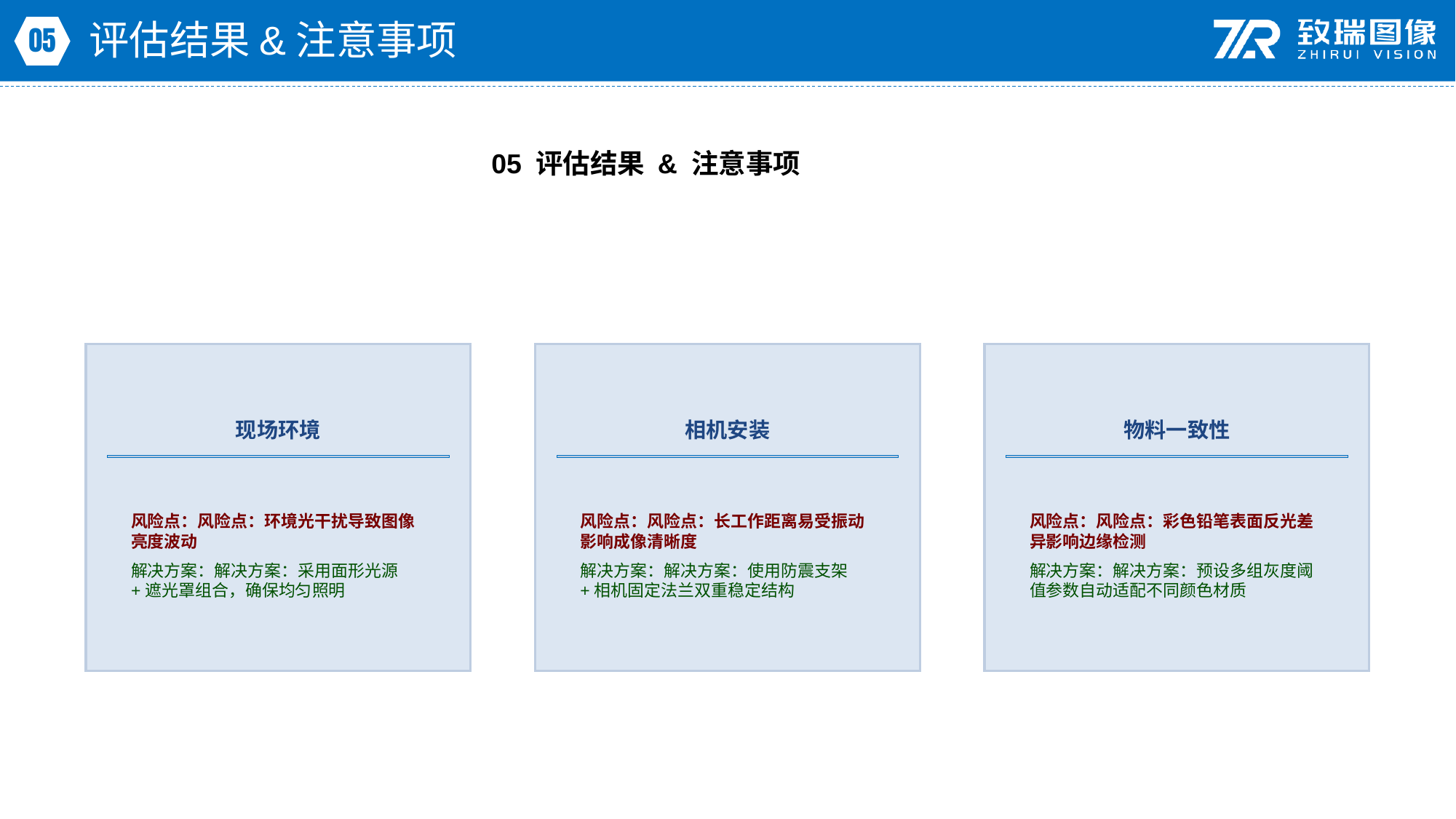

评估结果&注意事项
05

05 评估结果 & 注意事项

现场环境

相机安装

物料一致性

风险点：风险点：环境光干扰导致图像亮度波动
解决方案：解决方案：采用面形光源+遮光罩组合，确保均匀照明

风险点：风险点：长工作距离易受振动影响成像清晰度
解决方案：解决方案：使用防震支架+相机固定法兰双重稳定结构

风险点：风险点：彩色铅笔表面反光差异影响边缘检测
解决方案：解决方案：预设多组灰度阈值参数自动适配不同颜色材质